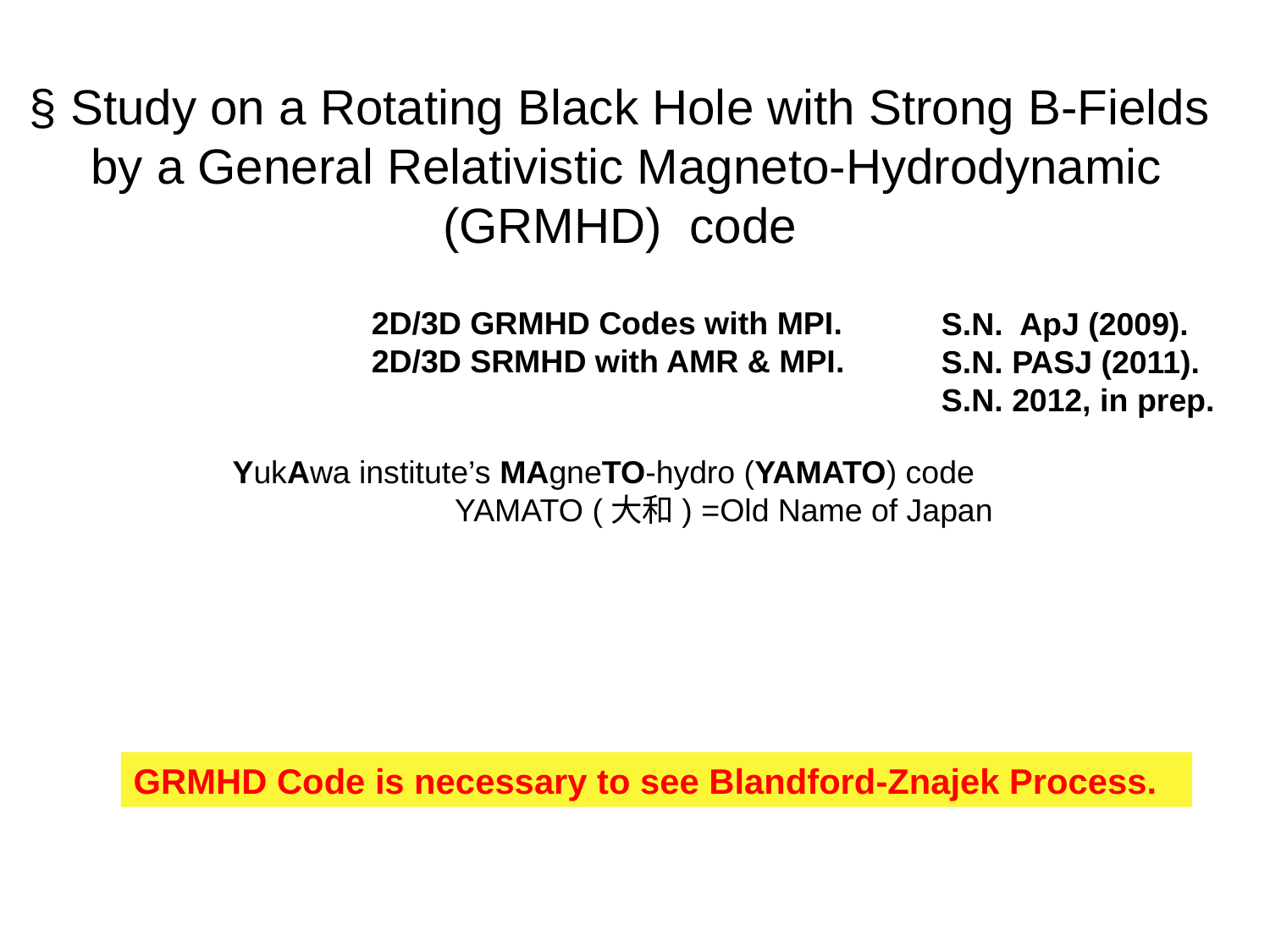

# § Study on a Rotating Black Hole with Strong B-Fields by a General Relativistic Magneto-Hydrodynamic (GRMHD)  code
2D/3D GRMHD Codes with MPI.
2D/3D SRMHD with AMR & MPI.
S.N.  ApJ (2009).
S.N. PASJ (2011).
S.N. 2012, in prep.
YukAwa institute’s MAgneTO-hydro (YAMATO) code
                         YAMATO (大和) =Old Name of Japan
GRMHD Code is necessary to see Blandford-Znajek Process.